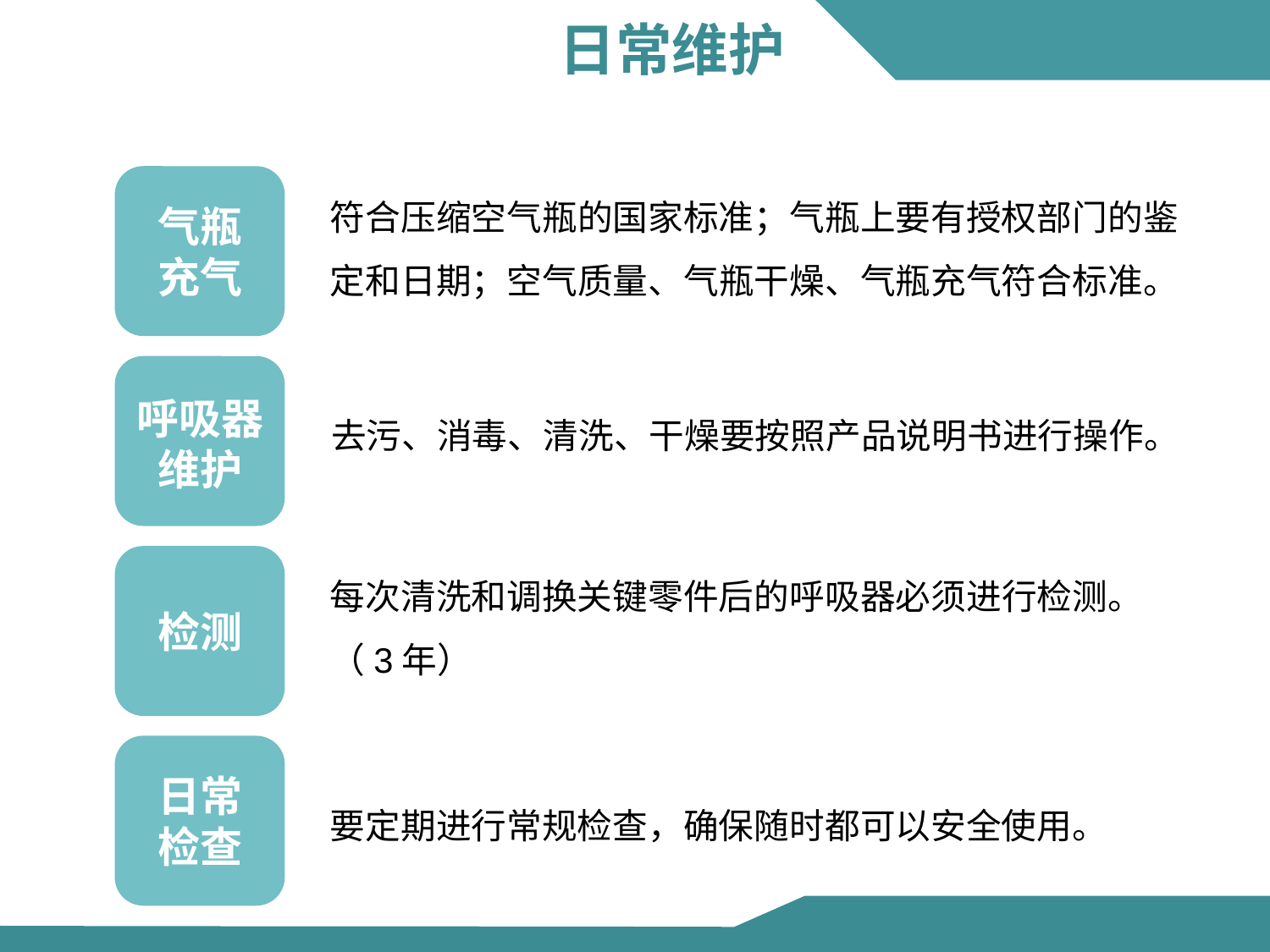

日常维护

符合压缩空气瓶的国家标准；气瓶上要有授权部门的鉴定和日期；空气质量、气瓶干燥、气瓶充气符合标准。
气瓶
充气

呼吸器
维护
去污、消毒、清洗、干燥要按照产品说明书进行操作。

每次清洗和调换关键零件后的呼吸器必须进行检测。
（3年）
检测

日常
检查
要定期进行常规检查，确保随时都可以安全使用。